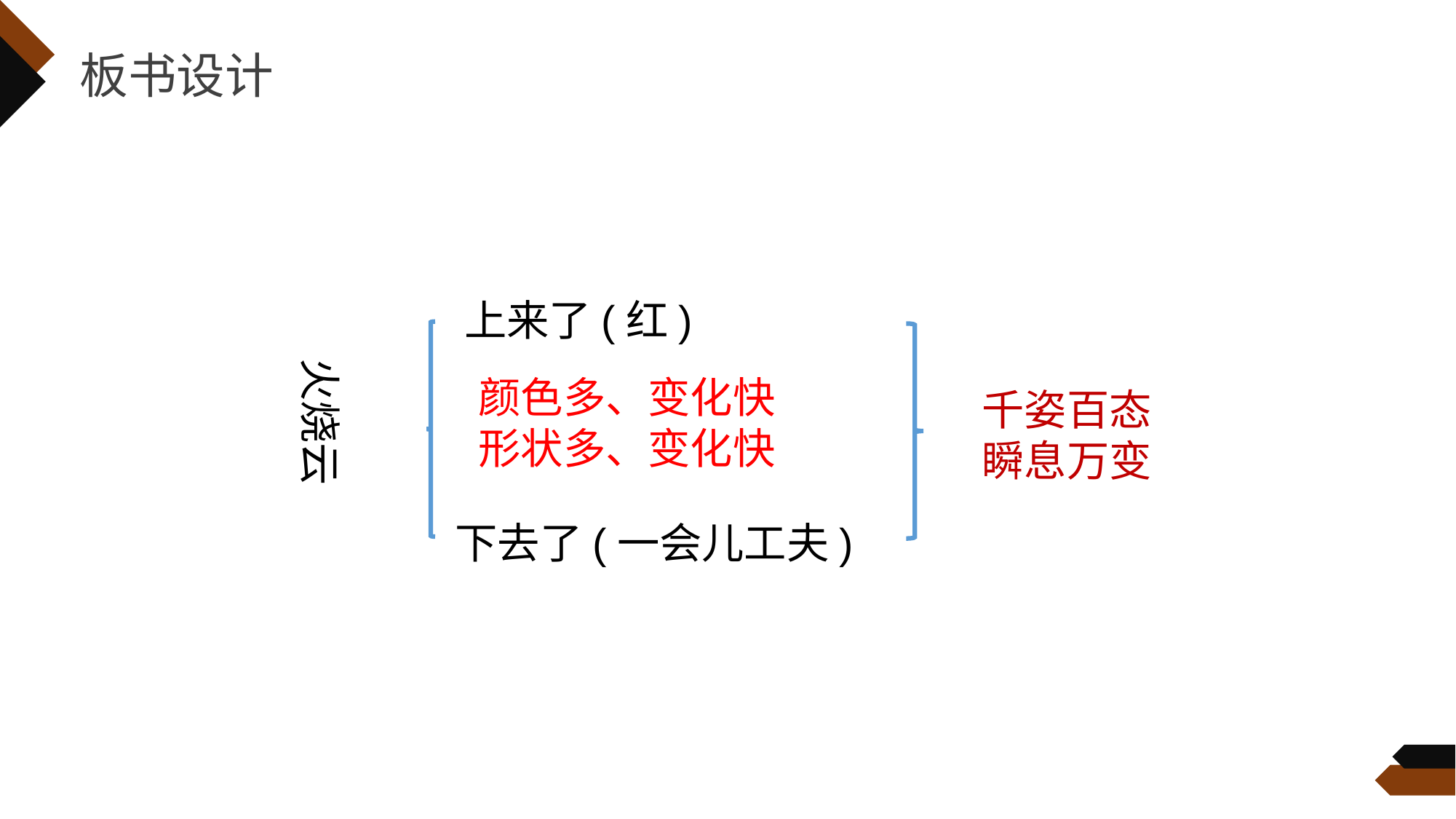

板书设计
上来了(红)

火烧云
颜色多、变化快
形状多、变化快
千姿百态
瞬息万变

下去了(一会儿工夫)